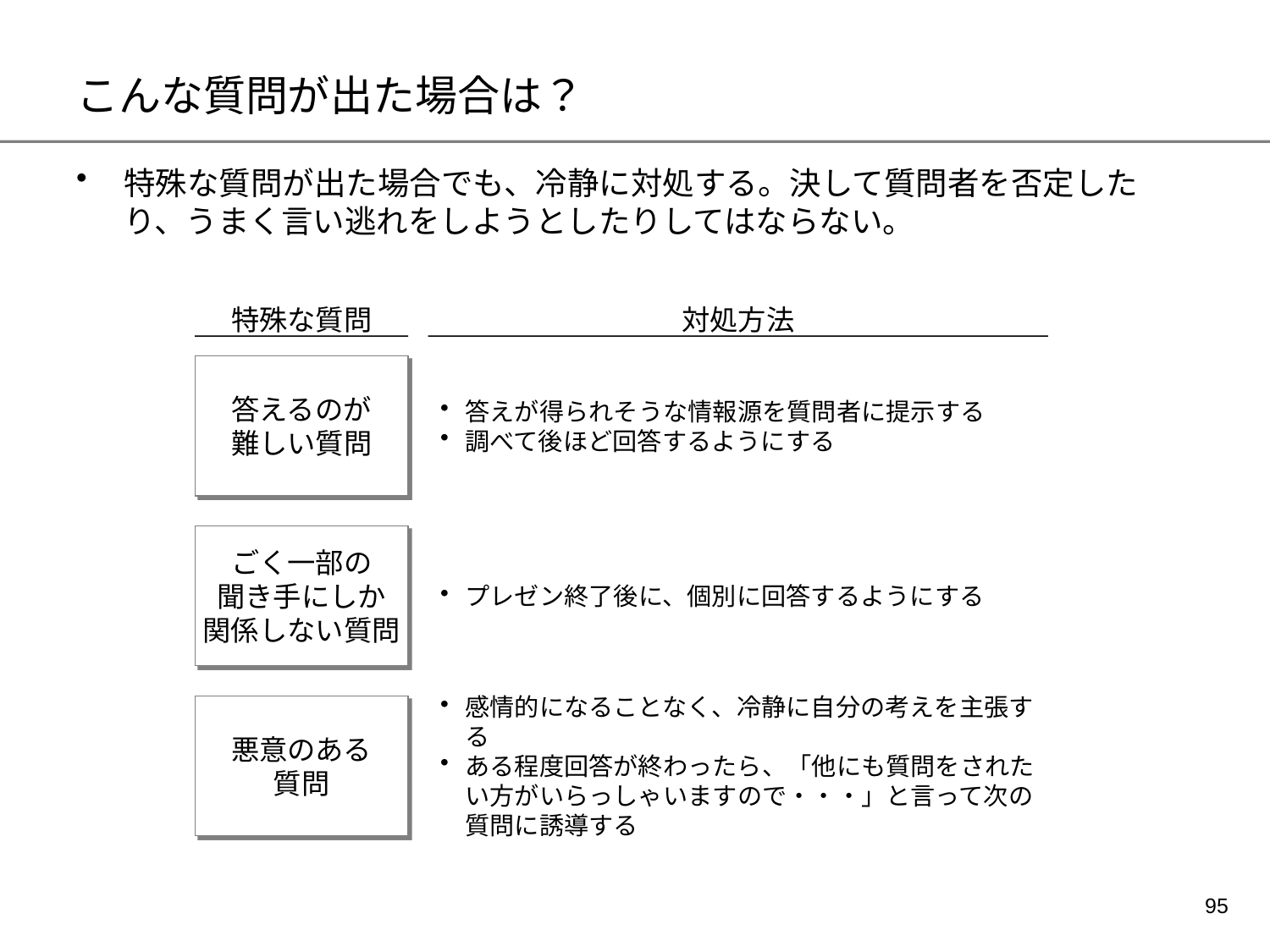

# こんな質問が出た場合は？
特殊な質問が出た場合でも、冷静に対処する。決して質問者を否定したり、うまく言い逃れをしようとしたりしてはならない。
特殊な質問
対処方法

答えるのが
難しい質問
答えが得られそうな情報源を質問者に提示する
調べて後ほど回答するようにする
ごく一部の
聞き手にしか
関係しない質問
プレゼン終了後に、個別に回答するようにする
悪意のある
質問
感情的になることなく、冷静に自分の考えを主張する
ある程度回答が終わったら、「他にも質問をされたい方がいらっしゃいますので・・・」と言って次の質問に誘導する
95